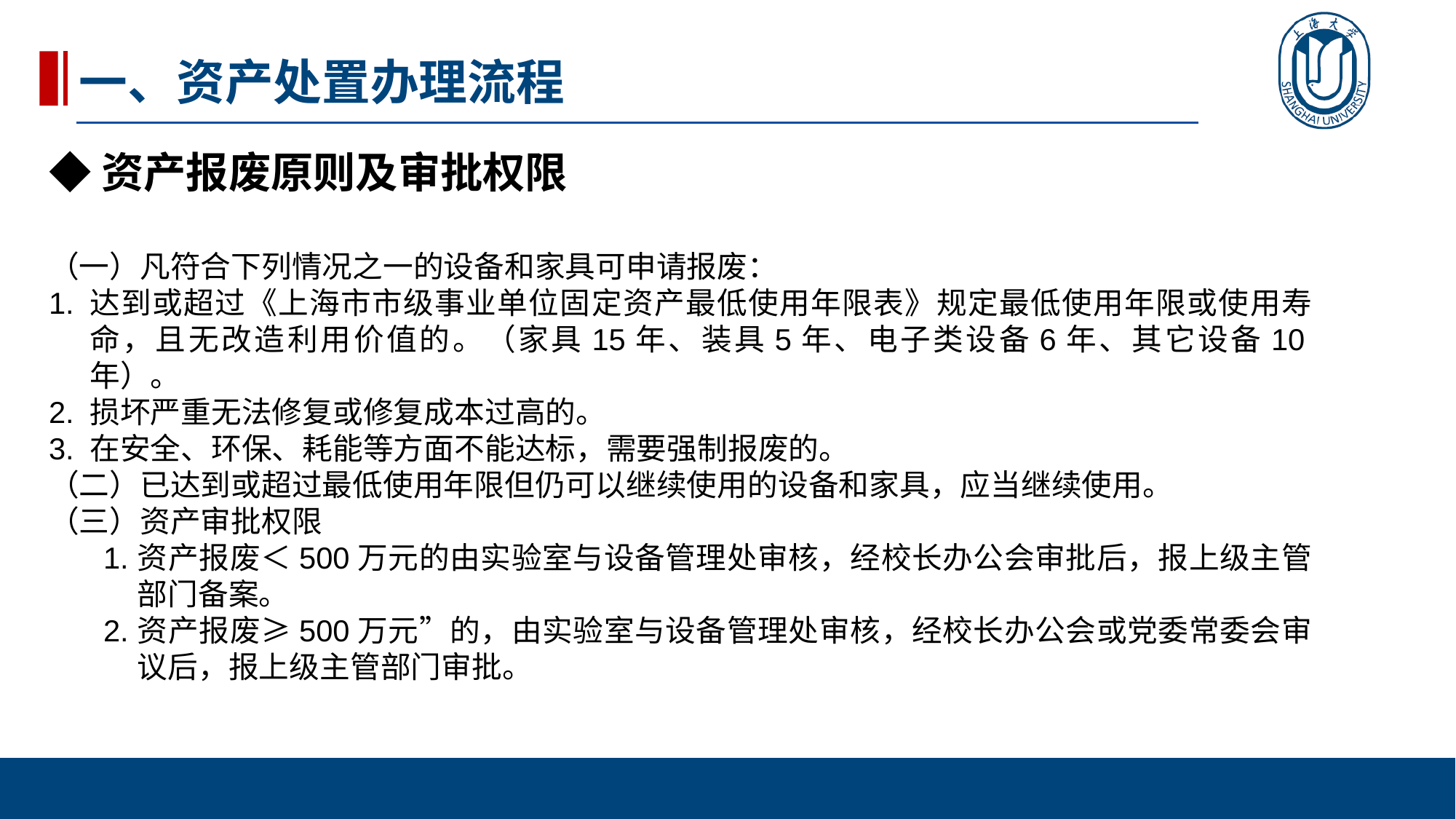

一、资产处置办理流程
◆资产报废原则及审批权限

（一）凡符合下列情况之一的设备和家具可申请报废：
达到或超过《上海市市级事业单位固定资产最低使用年限表》规定最低使用年限或使用寿命，且无改造利用价值的。（家具15年、装具5年、电子类设备6年、其它设备10年）。
损坏严重无法修复或修复成本过高的。
在安全、环保、耗能等方面不能达标，需要强制报废的。
（二）已达到或超过最低使用年限但仍可以继续使用的设备和家具，应当继续使用。
（三）资产审批权限
资产报废＜500万元的由实验室与设备管理处审核，经校长办公会审批后，报上级主管部门备案。
资产报废≥500万元”的，由实验室与设备管理处审核，经校长办公会或党委常委会审议后，报上级主管部门审批。